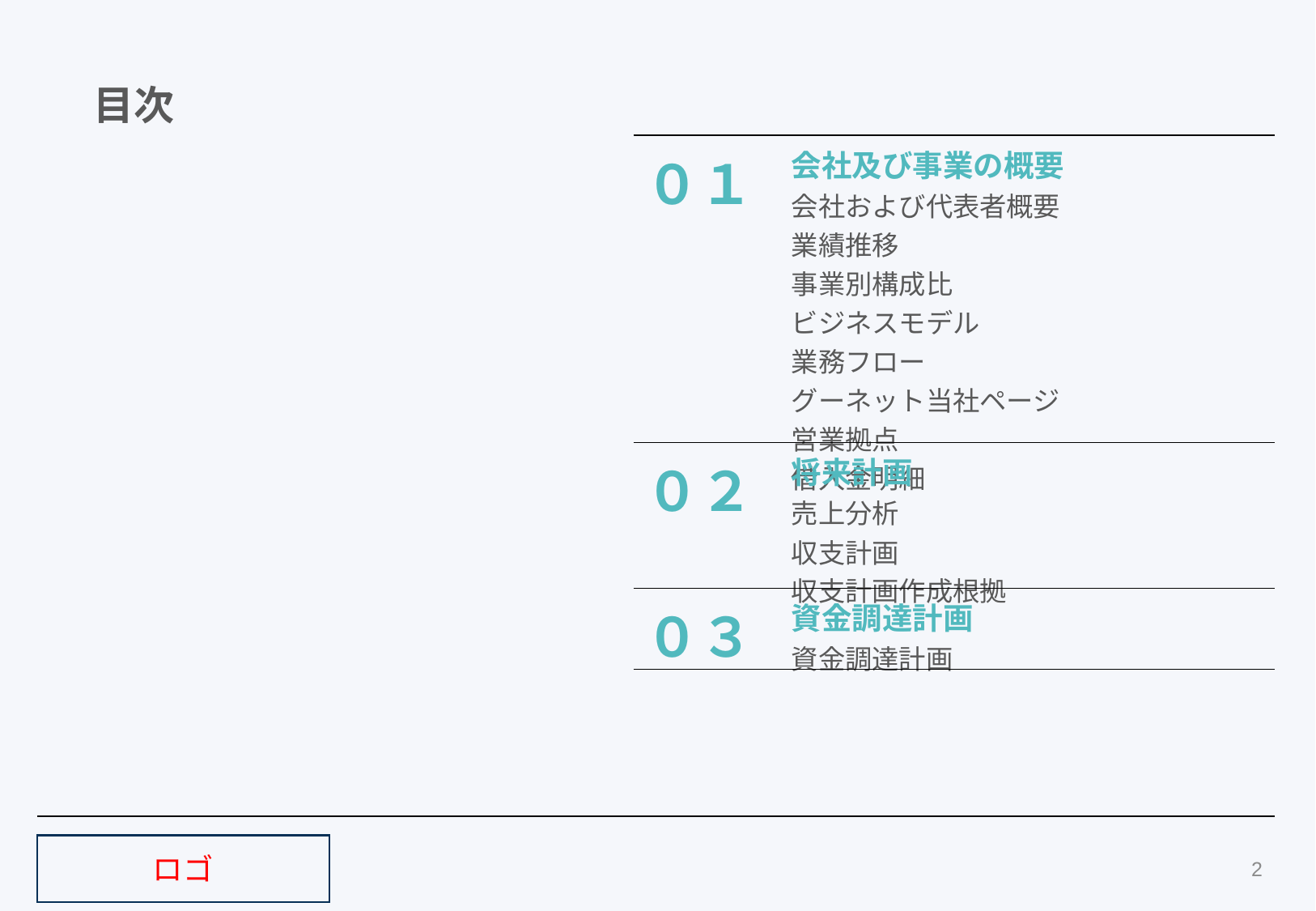

目次
| ０１ | 会社及び事業の概要 会社および代表者概要 業績推移 事業別構成比 ビジネスモデル 業務フロー グーネット当社ページ 営業拠点 借入金明細 |
| --- | --- |
| ０２ | 将来計画 売上分析 収支計画 収支計画作成根拠 |
| ０３ | 資金調達計画 資金調達計画 |
2